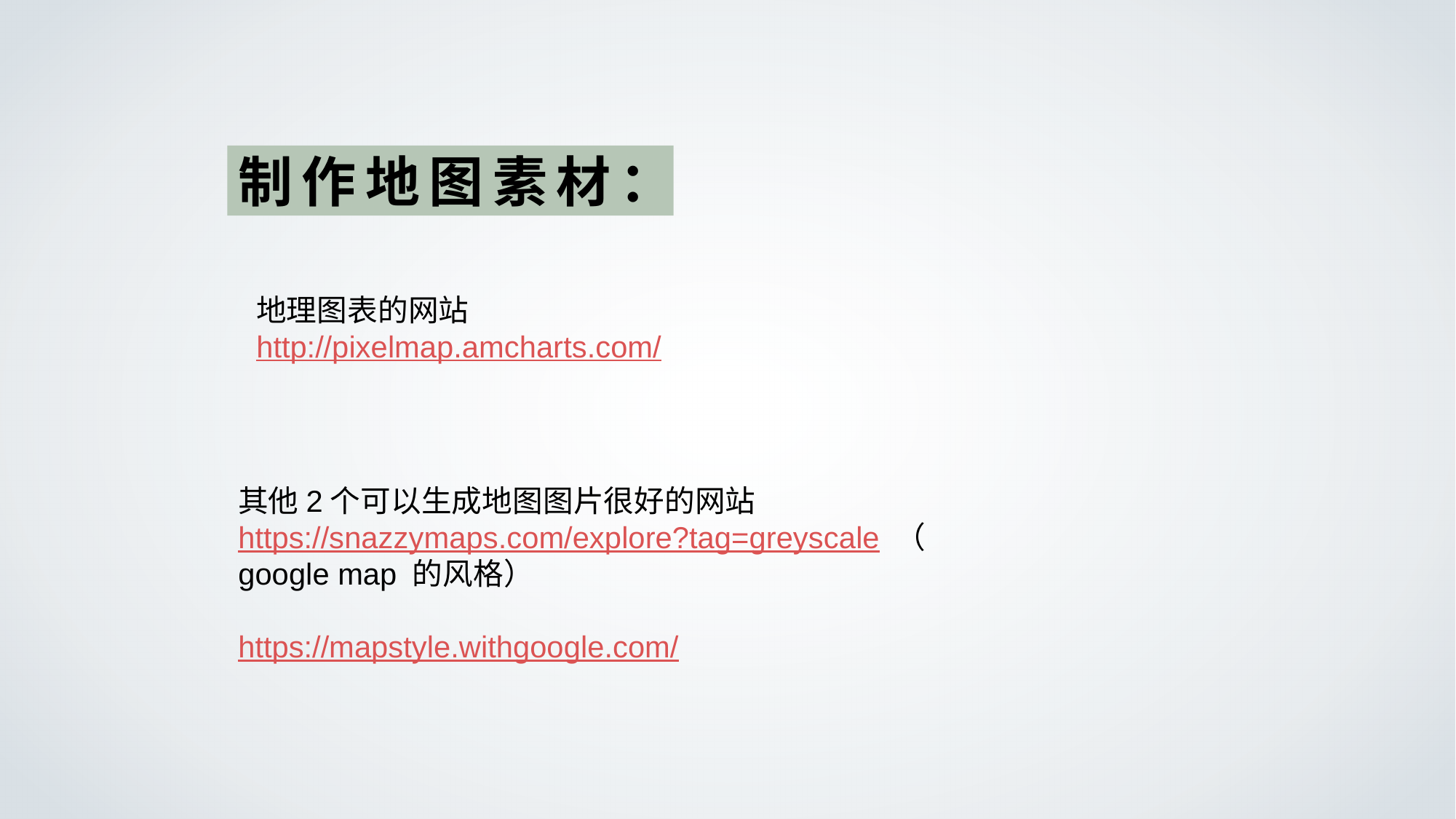

制作地图素材：
地理图表的网站
http://pixelmap.amcharts.com/
其他2个可以生成地图图片很好的网站 
https://snazzymaps.com/explore?tag=greyscale （ google map 的风格）
https://mapstyle.withgoogle.com/